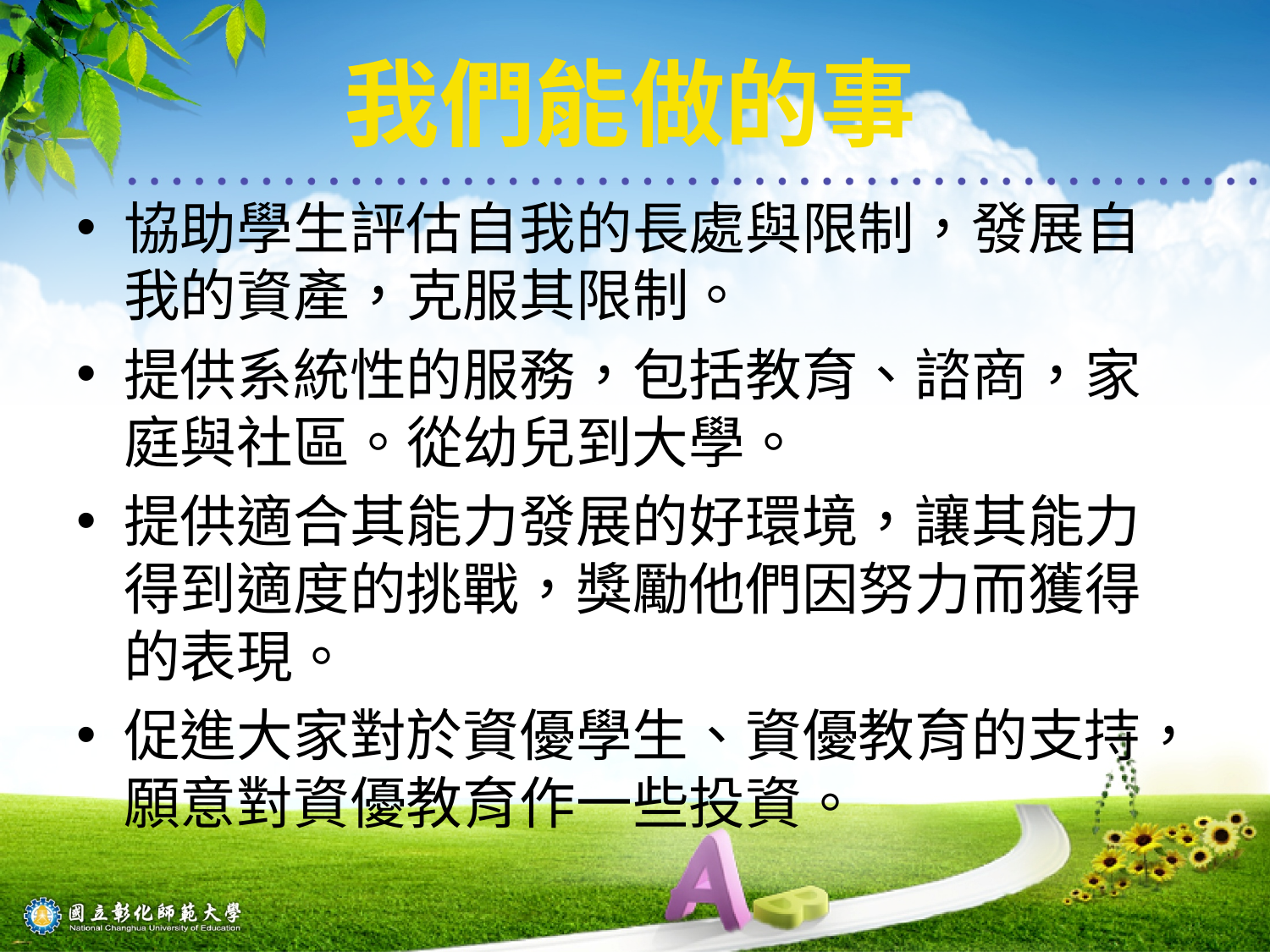

# 我們能做的事
協助學生評估自我的長處與限制，發展自我的資產，克服其限制。
提供系統性的服務，包括教育、諮商，家庭與社區。從幼兒到大學。
提供適合其能力發展的好環境，讓其能力得到適度的挑戰，獎勵他們因努力而獲得的表現。
促進大家對於資優學生、資優教育的支持，願意對資優教育作一些投資。